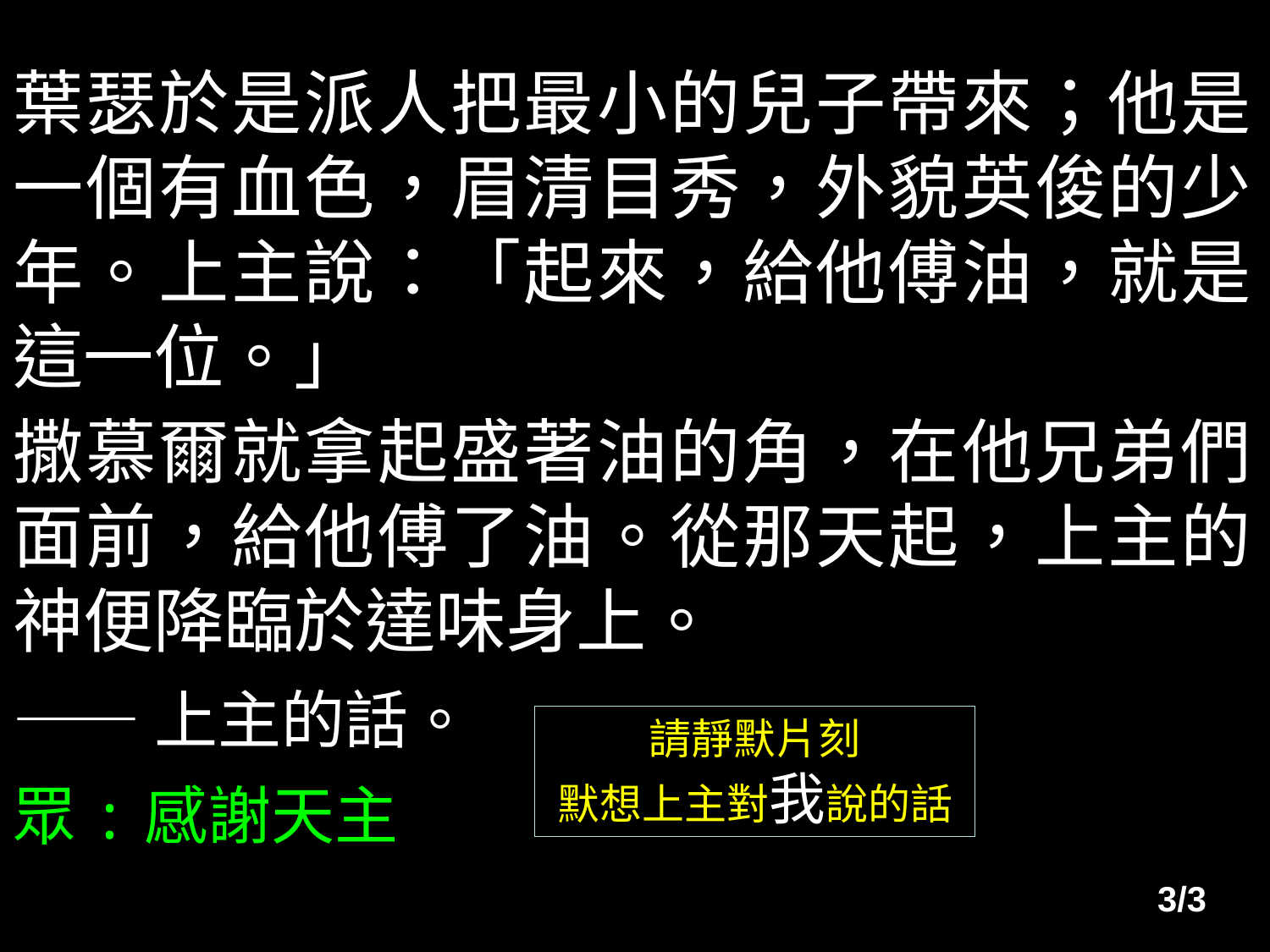

葉瑟於是派人把最小的兒子帶來；他是一個有血色，眉清目秀，外貌英俊的少年。上主說：「起來，給他傅油，就是這一位。」
撒慕爾就拿起盛著油的角，在他兄弟們面前，給他傅了油。從那天起，上主的神便降臨於達味身上。
——上主的話。
眾:感謝天主

請靜默片刻
默想上主對我說的話
3/3